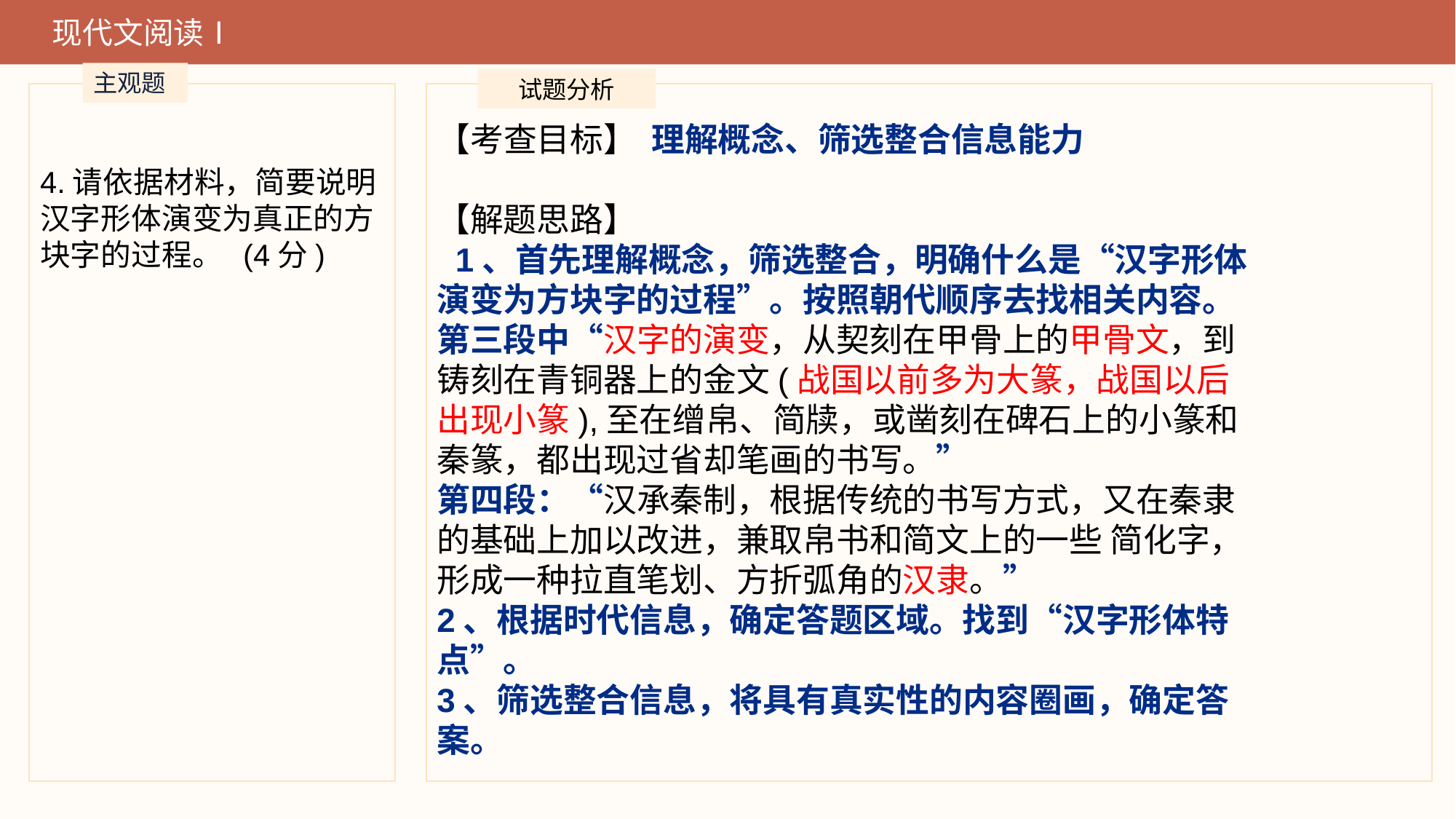

现代文阅读Ⅰ
主观题
试题分析

【考查目标】  理解概念、筛选整合信息能力
4.请依据材料，简要说明汉字形体演变为真正的方块字的过程。  (4分)
【解题思路】
  1、首先理解概念，筛选整合，明确什么是“汉字形体演变为方块字的过程”。按照朝代顺序去找相关内容。
第三段中“汉字的演变，从契刻在甲骨上的甲骨文，到铸刻在青铜器上的金文(战国以前多为大篆，战国以后出现小篆),至在缯帛、简牍，或凿刻在碑石上的小篆和秦篆，都出现过省却笔画的书写。”
第四段：“汉承秦制，根据传统的书写方式，又在秦隶的基础上加以改进，兼取帛书和简文上的一些 简化字，形成一种拉直笔划、方折弧角的汉隶。”
2、根据时代信息，确定答题区域。找到“汉字形体特点”。
3、筛选整合信息，将具有真实性的内容圈画，确定答案。